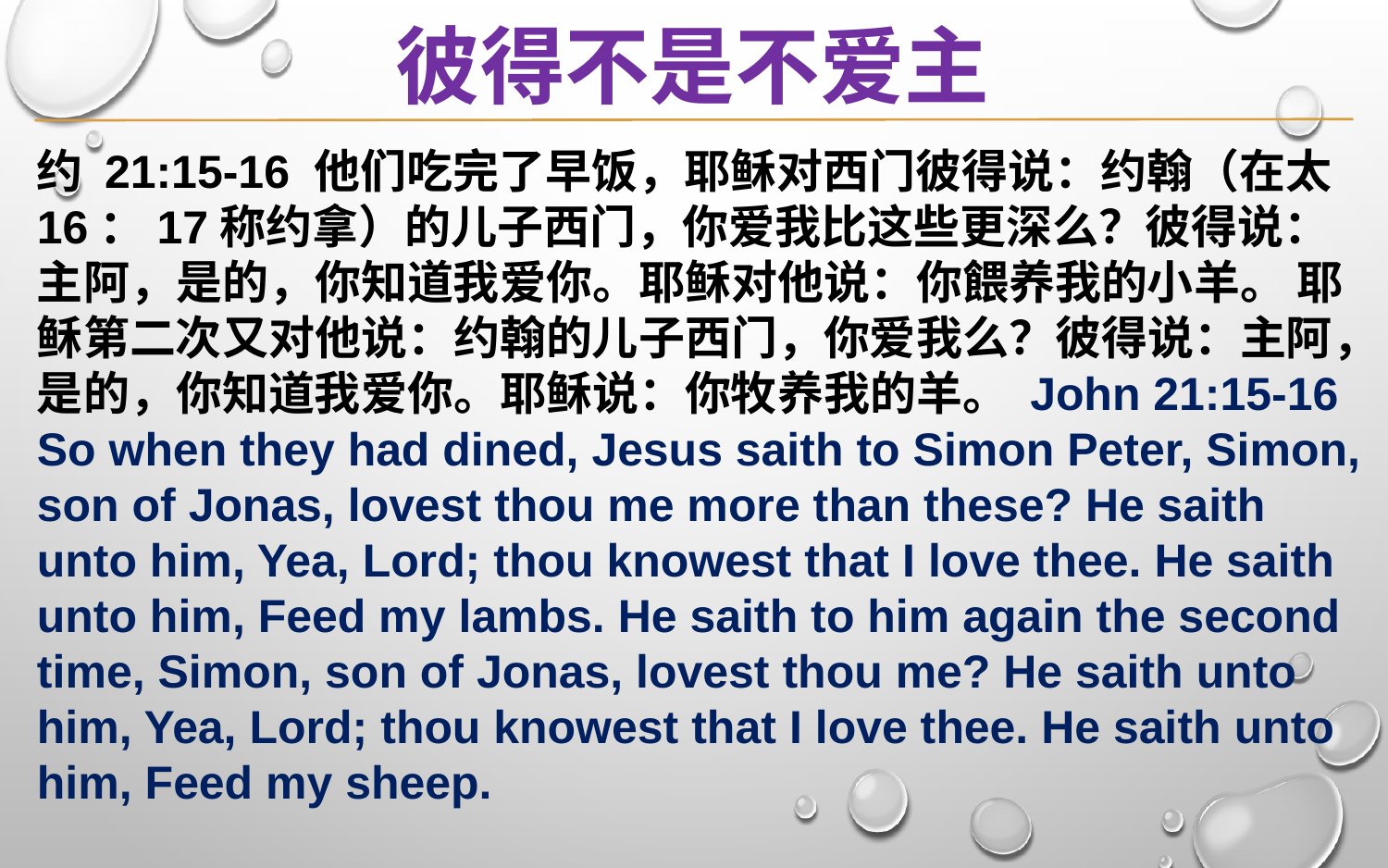

彼得不是不爱主
约 21:15-16 他们吃完了早饭，耶稣对西门彼得说：约翰（在太16：17称约拿）的儿子西门，你爱我比这些更深么？彼得说：主阿，是的，你知道我爱你。耶稣对他说：你餵养我的小羊。 耶稣第二次又对他说：约翰的儿子西门，你爱我么？彼得说：主阿，是的，你知道我爱你。耶稣说：你牧养我的羊。 John 21:15-16 So when they had dined, Jesus saith to Simon Peter, Simon, son of Jonas, lovest thou me more than these? He saith unto him, Yea, Lord; thou knowest that I love thee. He saith unto him, Feed my lambs. He saith to him again the second time, Simon, son of Jonas, lovest thou me? He saith unto him, Yea, Lord; thou knowest that I love thee. He saith unto him, Feed my sheep.